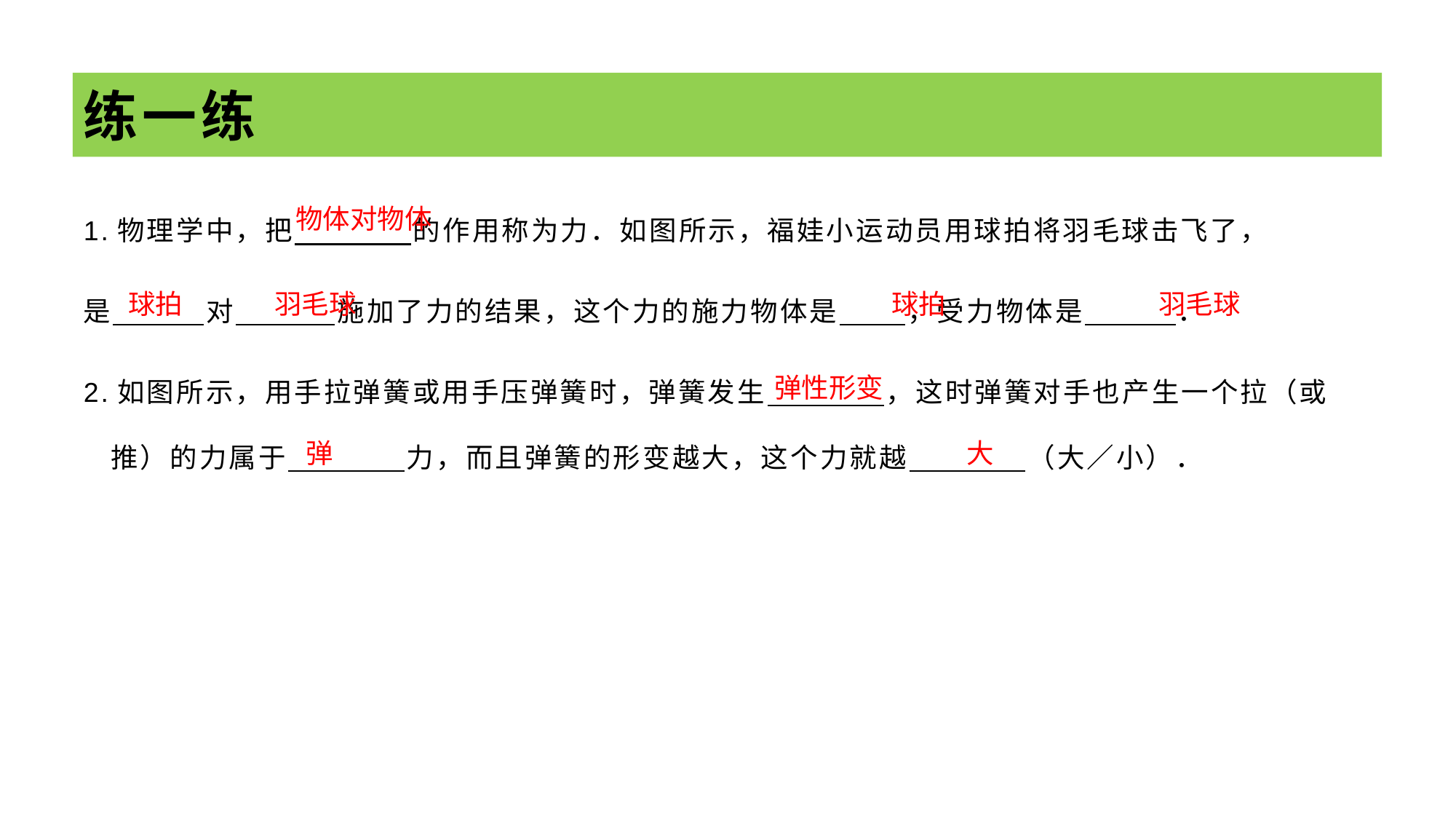

# 练一练
1.物理学中，把              的作用称为力．如图所示，福娃小运动员用球拍将羽毛球击飞了，
是           对            施加了力的结果，这个力的施力物体是        ，受力物体是           ．
2.如图所示，用手拉弹簧或用手压弹簧时，弹簧发生              ，这时弹簧对手也产生一个拉（或推）的力属于              力，而且弹簧的形变越大，这个力就越              （大／小）．
物体对物体
球拍
羽毛球
球拍
羽毛球
弹性形变
弹
大